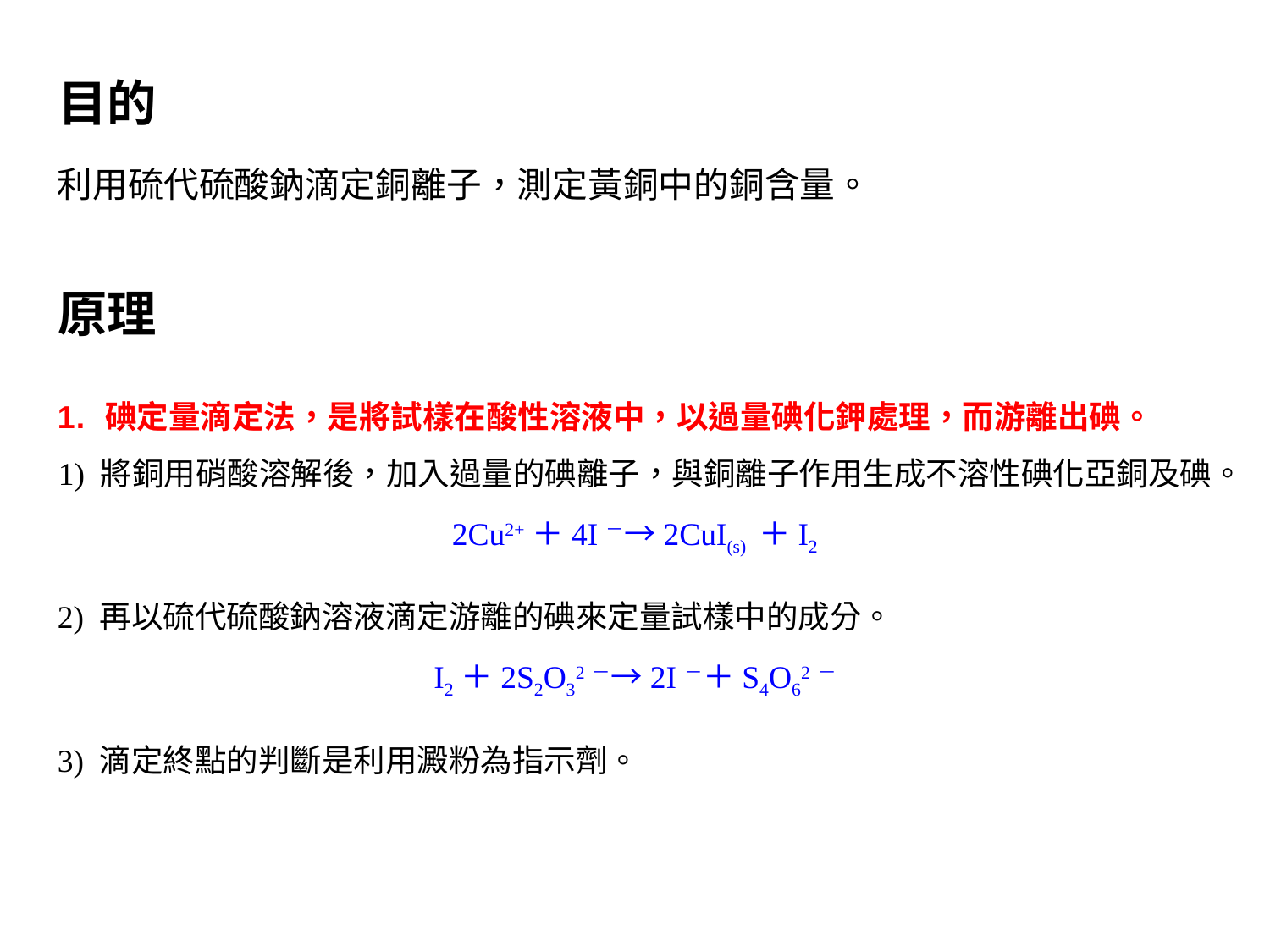

目的
利用硫代硫酸鈉滴定銅離子，測定黃銅中的銅含量。
原理
碘定量滴定法，是將試樣在酸性溶液中，以過量碘化鉀處理，而游離出碘。
1) 將銅用硝酸溶解後，加入過量的碘離子，與銅離子作用生成不溶性碘化亞銅及碘。2Cu2+＋4I－→2CuI(s) ＋I2
2) 再以硫代硫酸鈉溶液滴定游離的碘來定量試樣中的成分。
I2＋2S2O32－→2I－＋S4O62－
3) 滴定終點的判斷是利用澱粉為指示劑。